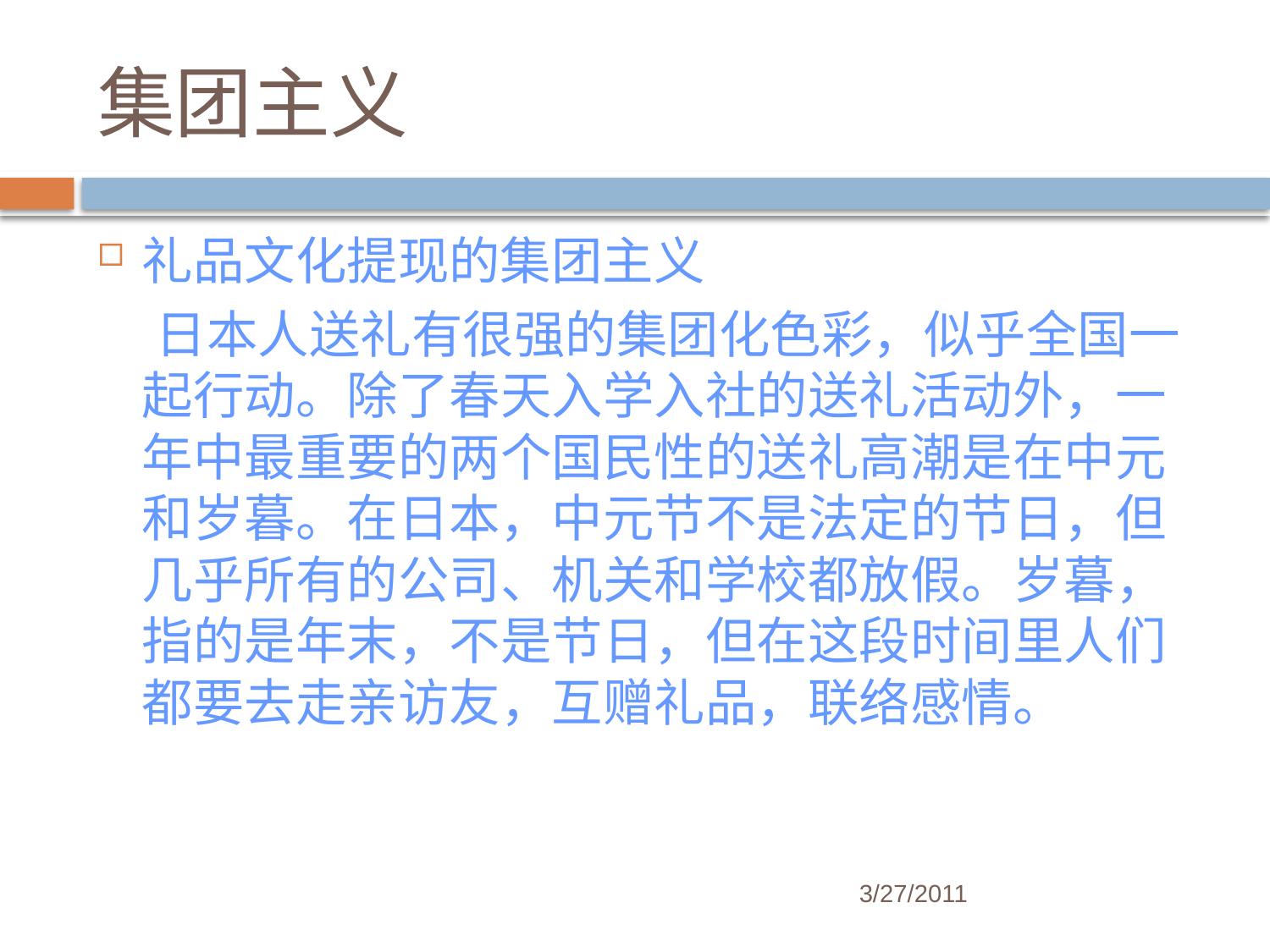

# 集团主义
礼品文化提现的集团主义
    日本人送礼有很强的集团化色彩，似乎全国一起行动。除了春天入学入社的送礼活动外，一年中最重要的两个国民性的送礼高潮是在中元和岁暮。在日本，中元节不是法定的节日，但几乎所有的公司、机关和学校都放假。岁暮，指的是年末，不是节日，但在这段时间里人们都要去走亲访友，互赠礼品，联络感情。

3/27/2011